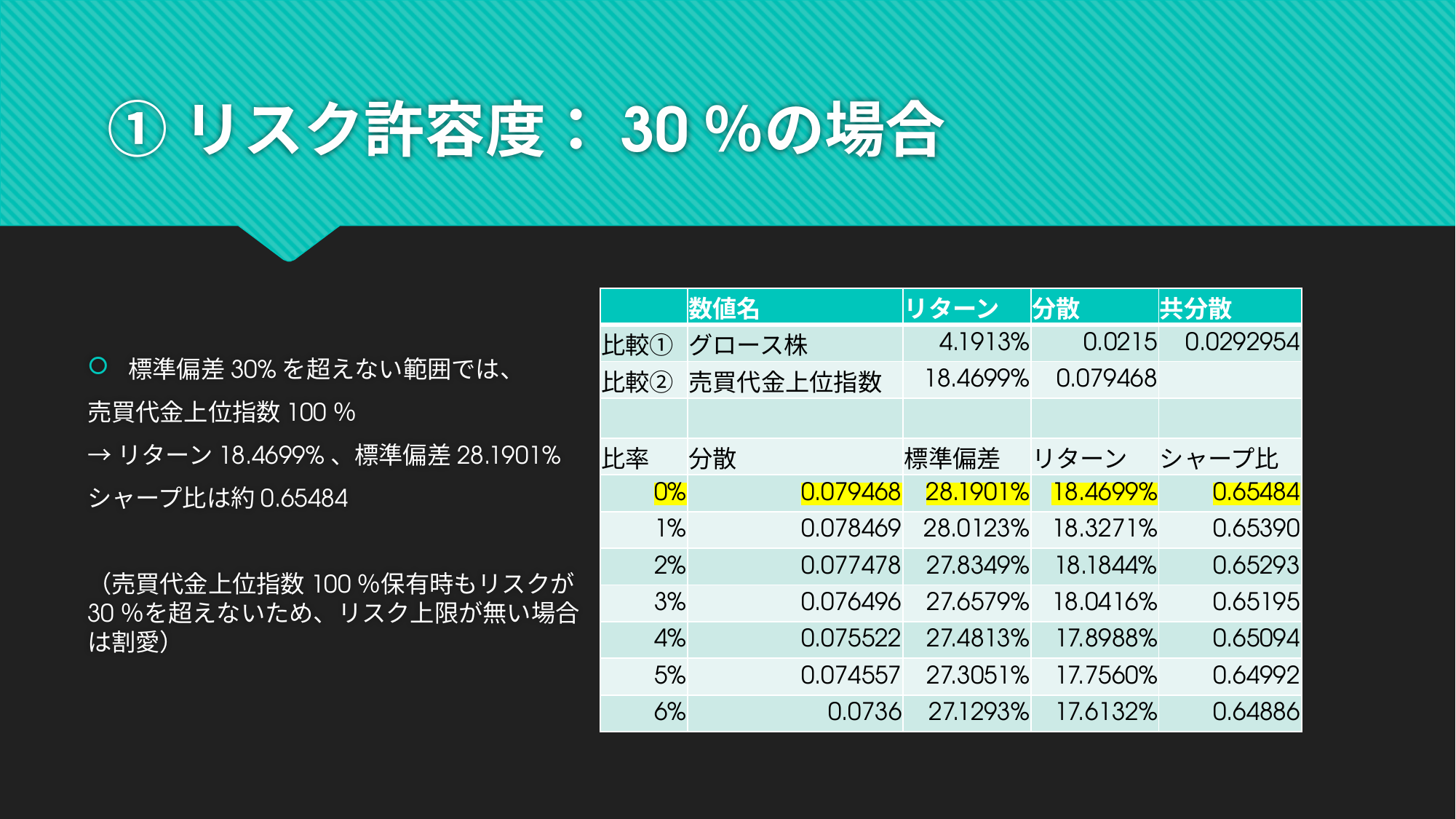

# ①リスク許容度：30％の場合
標準偏差30%を超えない範囲では、
売買代金上位指数100％
→リターン18.4699%、標準偏差28.1901%
シャープ比は約0.65484

（売買代金上位指数100％保有時もリスクが30％を超えないため、リスク上限が無い場合は割愛）
|  | 数値名 | リターン | 分散 | 共分散 |
| --- | --- | --- | --- | --- |
| 比較① | グロース株 | 4.1913% | 0.0215 | 0.0292954 |
| 比較② | 売買代金上位指数 | 18.4699% | 0.079468 |  |
|  |  |  |  |  |
| 比率 | 分散 | 標準偏差 | リターン | シャープ比 |
| 0% | 0.079468 | 28.1901% | 18.4699% | 0.65484 |
| 1% | 0.078469 | 28.0123% | 18.3271% | 0.65390 |
| 2% | 0.077478 | 27.8349% | 18.1844% | 0.65293 |
| 3% | 0.076496 | 27.6579% | 18.0416% | 0.65195 |
| 4% | 0.075522 | 27.4813% | 17.8988% | 0.65094 |
| 5% | 0.074557 | 27.3051% | 17.7560% | 0.64992 |
| 6% | 0.0736 | 27.1293% | 17.6132% | 0.64886 |